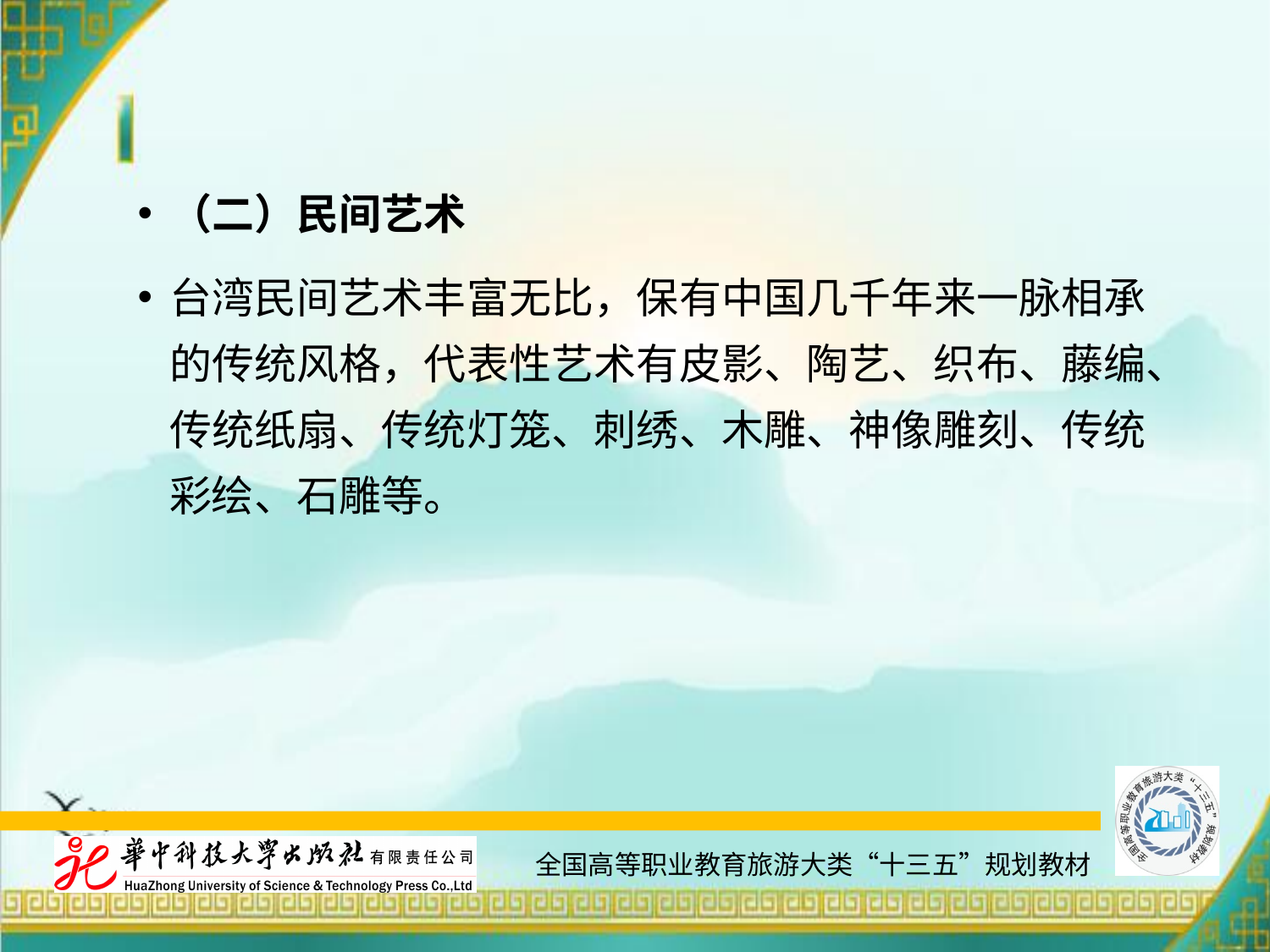

#
（二）民间艺术
台湾民间艺术丰富无比，保有中国几千年来一脉相承的传统风格，代表性艺术有皮影、陶艺、织布、藤编、传统纸扇、传统灯笼、刺绣、木雕、神像雕刻、传统彩绘、石雕等。